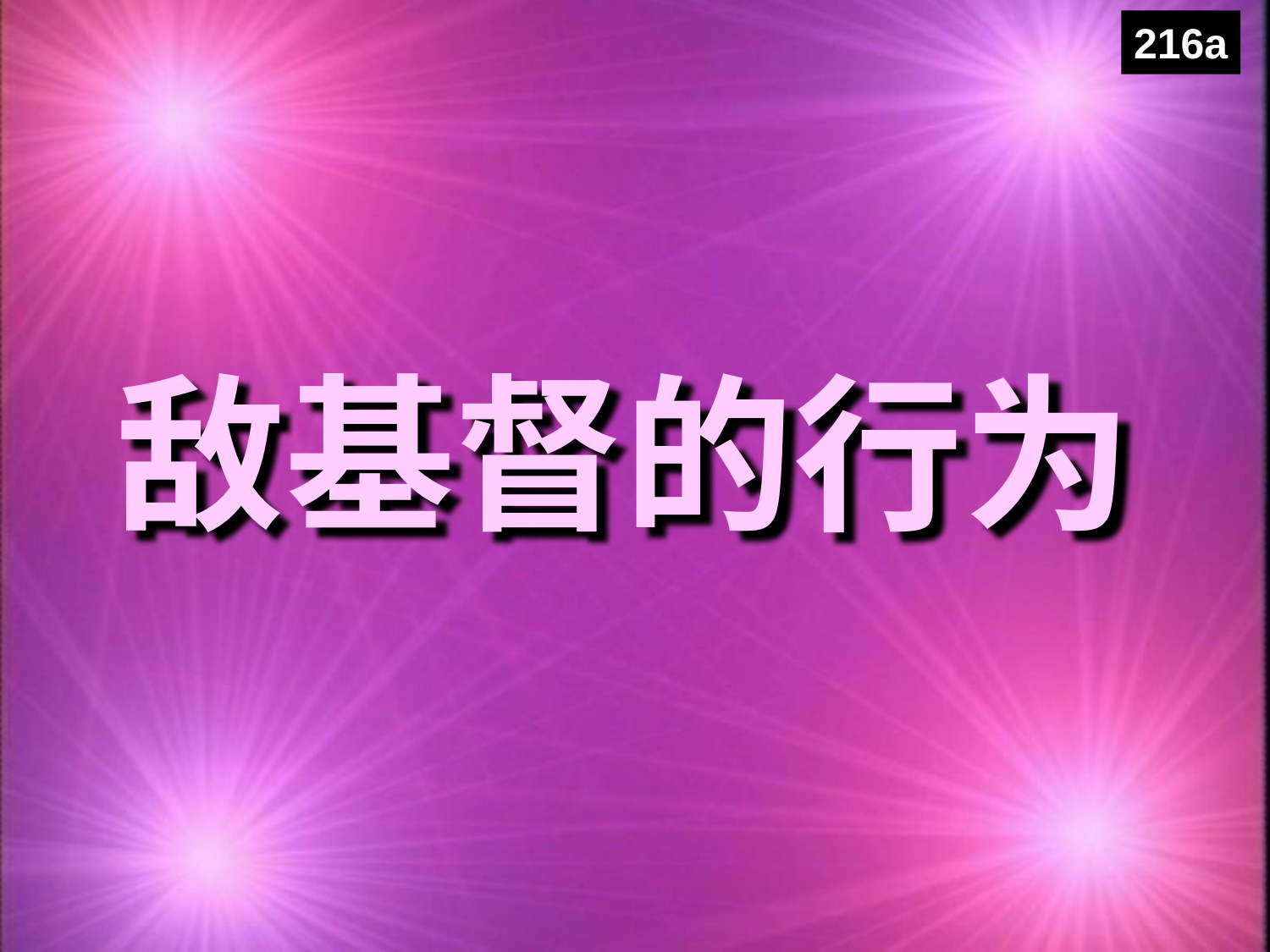

79
216a
敌基督的行为
The Activity of the Antichrist